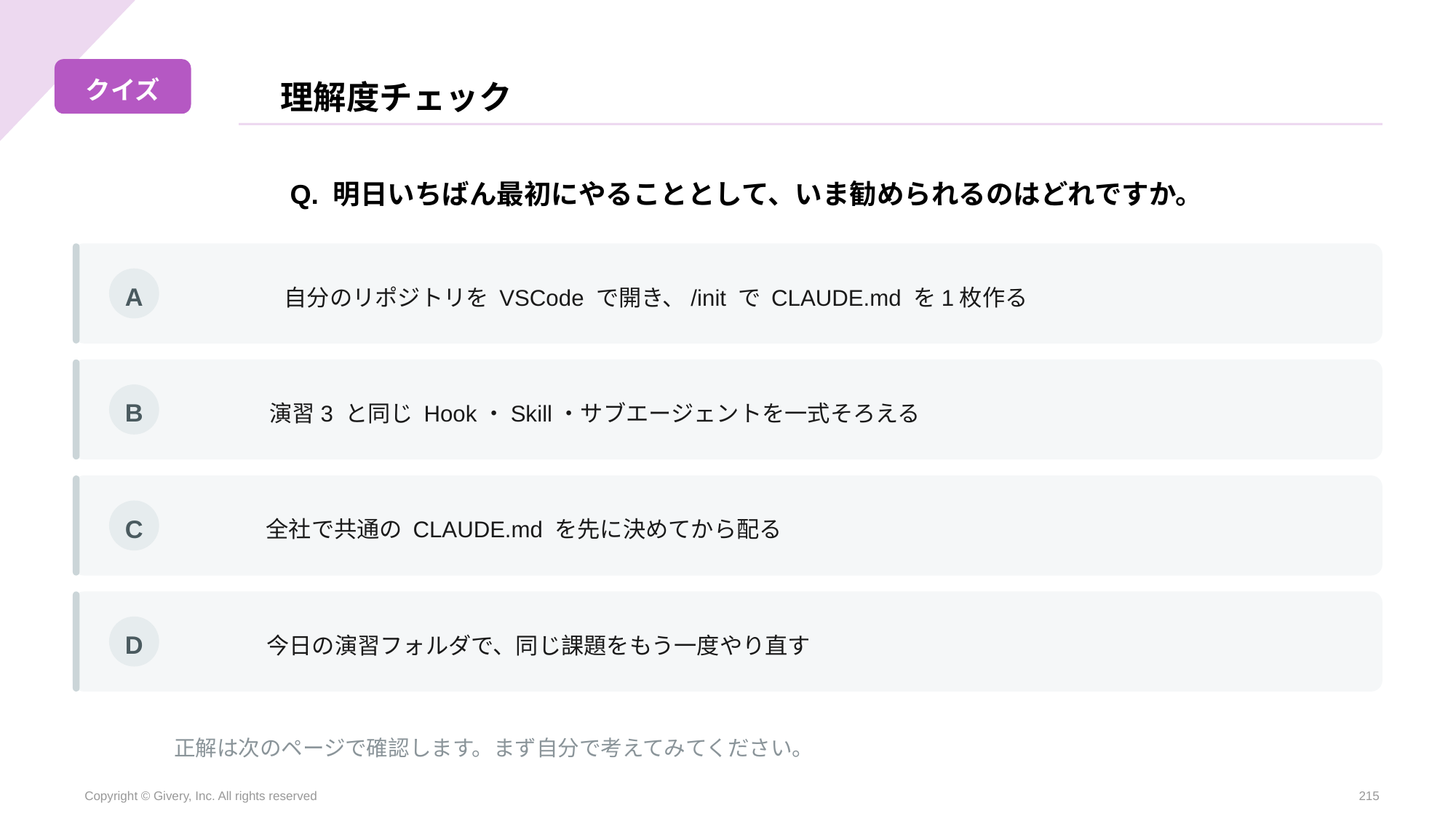

クイズ
理解度チェック

Q. 明日いちばん最初にやることとして、いま勧められるのはどれですか。

A
自分のリポジトリを VSCode で開き、/init で CLAUDE.md を1枚作る

B
演習3 と同じ Hook・Skill・サブエージェントを一式そろえる

C
全社で共通の CLAUDE.md を先に決めてから配る

D
今日の演習フォルダで、同じ課題をもう一度やり直す
正解は次のページで確認します。まず自分で考えてみてください。
Copyright © Givery, Inc. All rights reserved
215